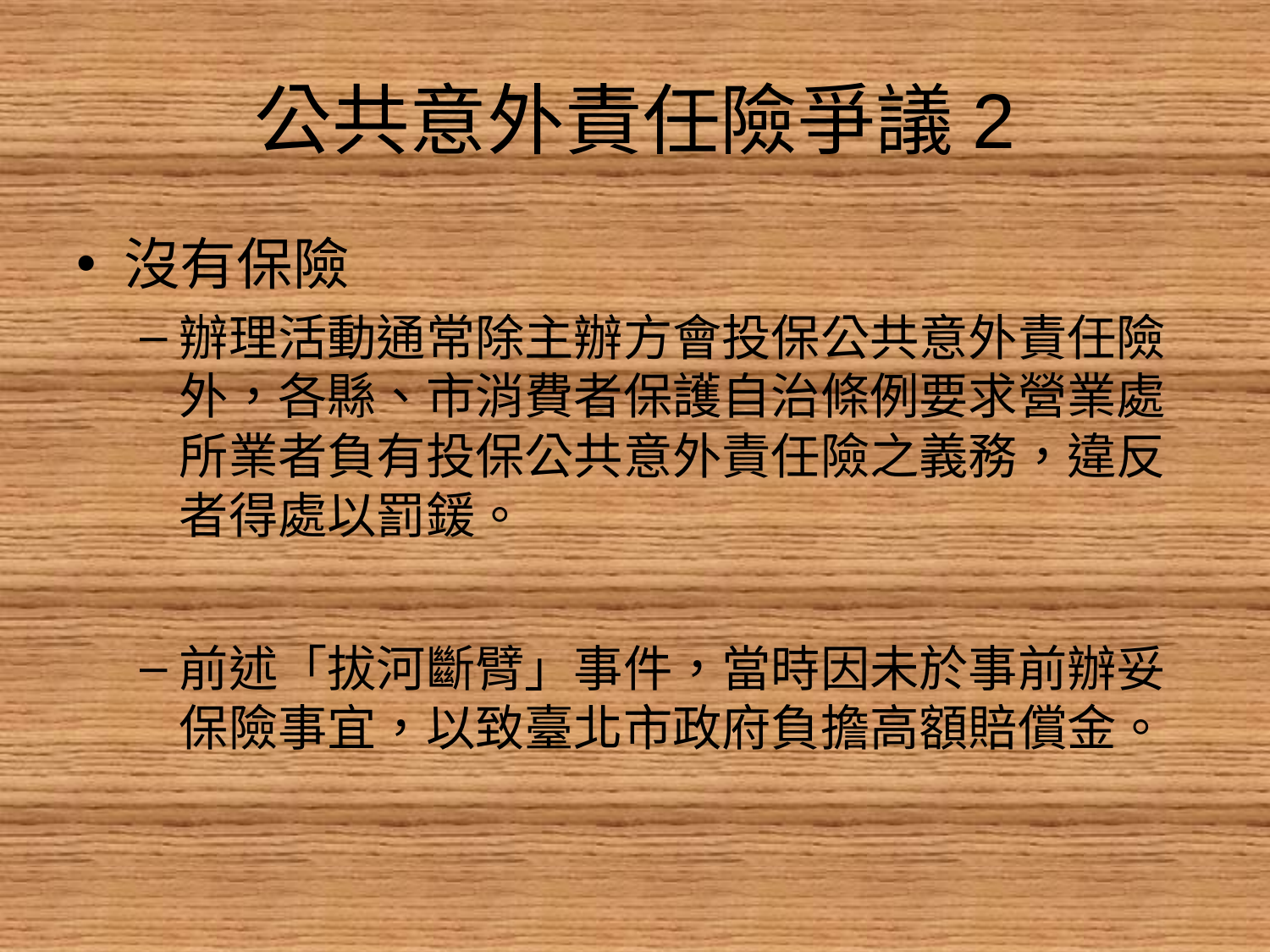

# 公共意外責任險爭議2
沒有保險
辦理活動通常除主辦方會投保公共意外責任險外，各縣、市消費者保護自治條例要求營業處所業者負有投保公共意外責任險之義務，違反者得處以罰鍰。

前述「拔河斷臂」事件，當時因未於事前辦妥保險事宜，以致臺北市政府負擔高額賠償金。